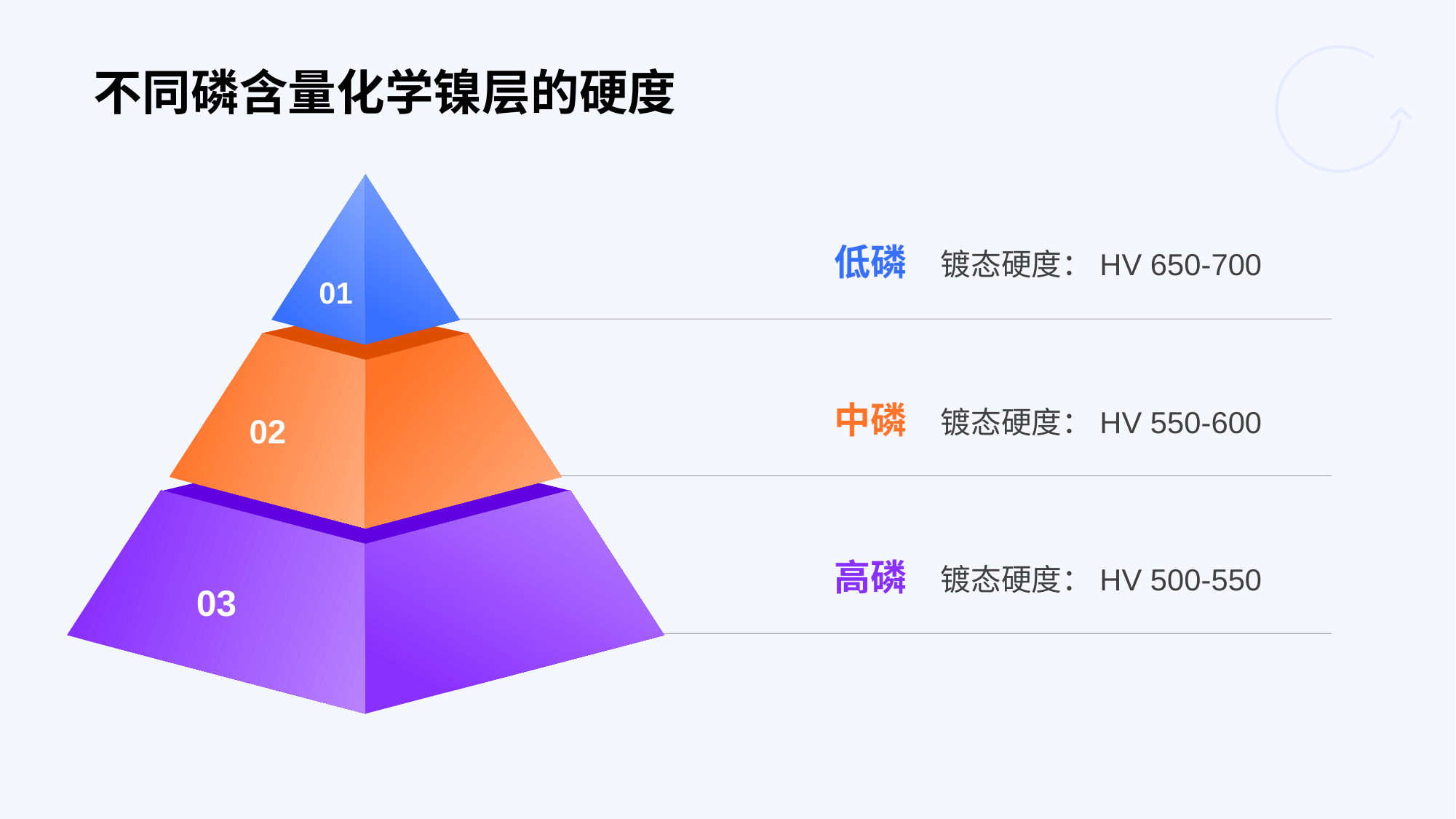

# 不同磷含量化学镍层的硬度
01

镀态硬度：HV 650-700
低磷

02

镀态硬度：HV 550-600
中磷

03

镀态硬度：HV 500-550
高磷